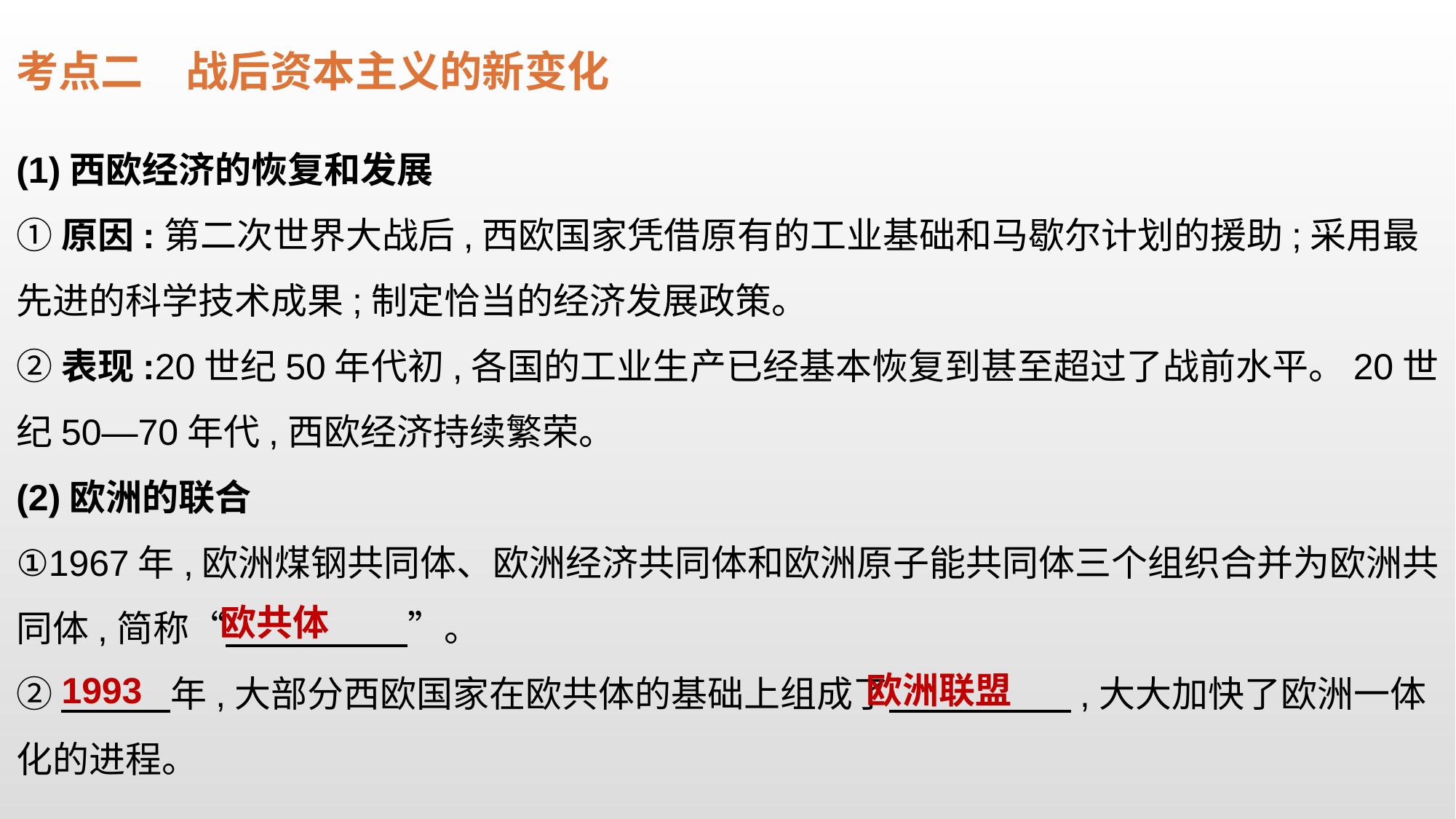

考点二　战后资本主义的新变化
(1)西欧经济的恢复和发展
①原因:第二次世界大战后,西欧国家凭借原有的工业基础和马歇尔计划的援助;采用最先进的科学技术成果;制定恰当的经济发展政策。
②表现:20世纪50年代初,各国的工业生产已经基本恢复到甚至超过了战前水平。20世纪50—70年代,西欧经济持续繁荣。
(2)欧洲的联合
①1967年,欧洲煤钢共同体、欧洲经济共同体和欧洲原子能共同体三个组织合并为欧洲共同体,简称“　　　　　”。
②　　　年,大部分西欧国家在欧共体的基础上组成了　　　　　,大大加快了欧洲一体化的进程。
欧共体
1993
欧洲联盟